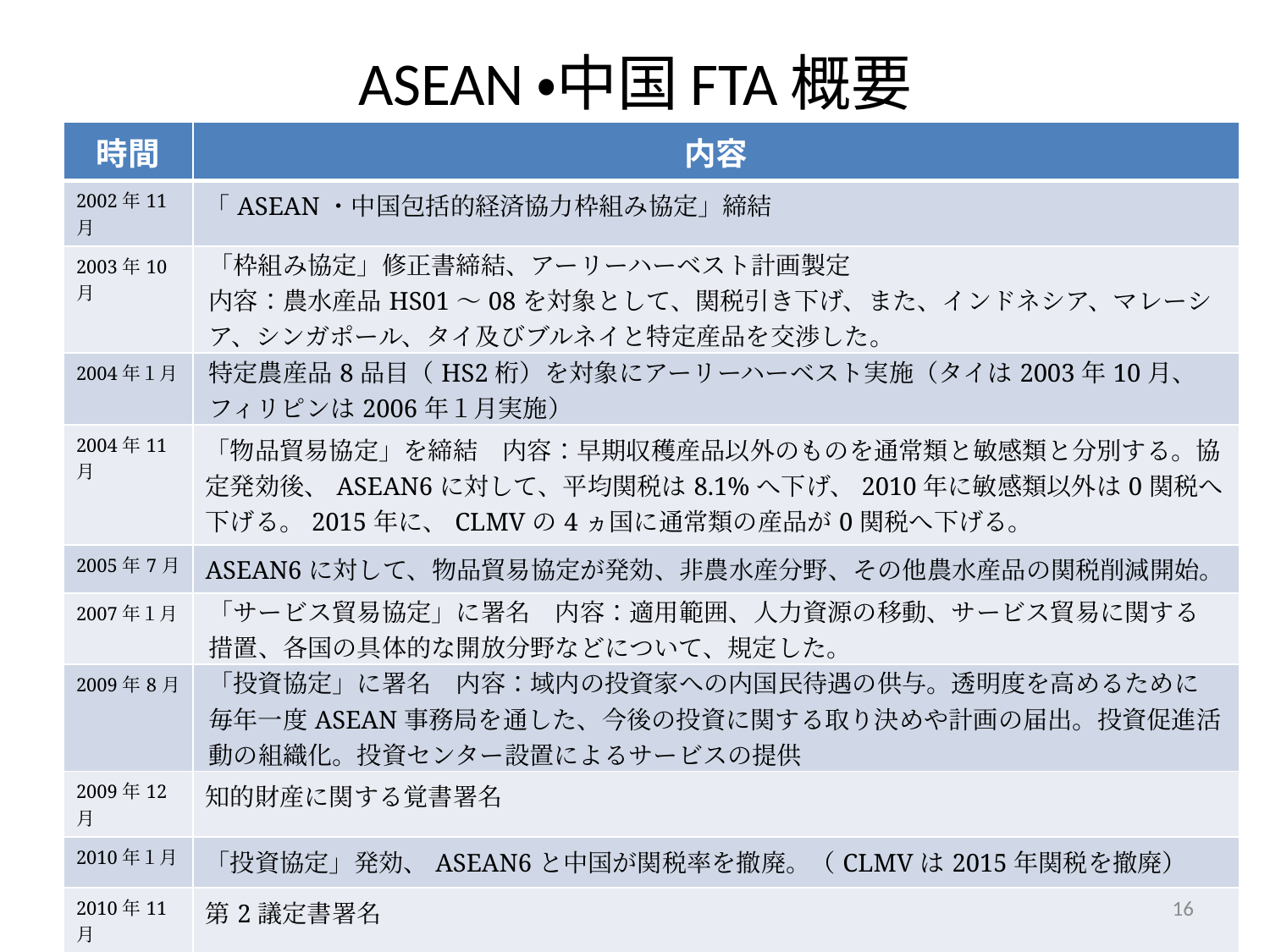

# ASEAN・中国FTA概要
| 時間 | 内容 |
| --- | --- |
| 2002年11月 | 「ASEAN・中国包括的経済協力枠組み協定」締結 |
| 2003年10月 | 「枠組み協定」修正書締結、アーリーハーベスト計画製定 内容：農水産品HS01〜08を対象として、関税引き下げ、また、インドネシア、マレーシア、シンガポール、タイ及びブルネイと特定産品を交渉した。 |
| 2004年１月 | 特定農産品8品目（HS2桁）を対象にアーリーハーベスト実施（タイは2003年10月、フィリピンは2006年１月実施） |
| 2004年11月 | 「物品貿易協定」を締結　内容：早期収穫産品以外のものを通常類と敏感類と分別する。協定発効後、ASEAN6に対して、平均関税は8.1%へ下げ、2010年に敏感類以外は0関税へ下げる。2015年に、CLMVの4ヵ国に通常類の産品が0関税へ下げる。 |
| 2005年7月 | ASEAN6に対して、物品貿易協定が発効、非農水産分野、その他農水産品の関税削減開始。 |
| 2007年１月 | 「サービス貿易協定」に署名　内容：適用範囲、人力資源の移動、サービス貿易に関する措置、各国の具体的な開放分野などについて、規定した。 |
| 2009年8月 | 「投資協定」に署名　内容：域内の投資家への内国民待遇の供与。透明度を高めるために毎年一度ASEAN事務局を通した、今後の投資に関する取り決めや計画の届出。投資促進活動の組織化。投資センター設置によるサービスの提供 |
| 2009年12月 | 知的財産に関する覚書署名 |
| 2010年１月 | 「投資協定」発効、ASEAN6と中国が関税率を撤廃。（CLMVは2015年関税を撤廃） |
| 2010年11月 | 第2議定書署名 |
| 2011年１月 | 第2議定書発効（3国間貿易、移動証明書発行可能） |
| 2015年 | CLMVに対して関税を撤廃 |

16